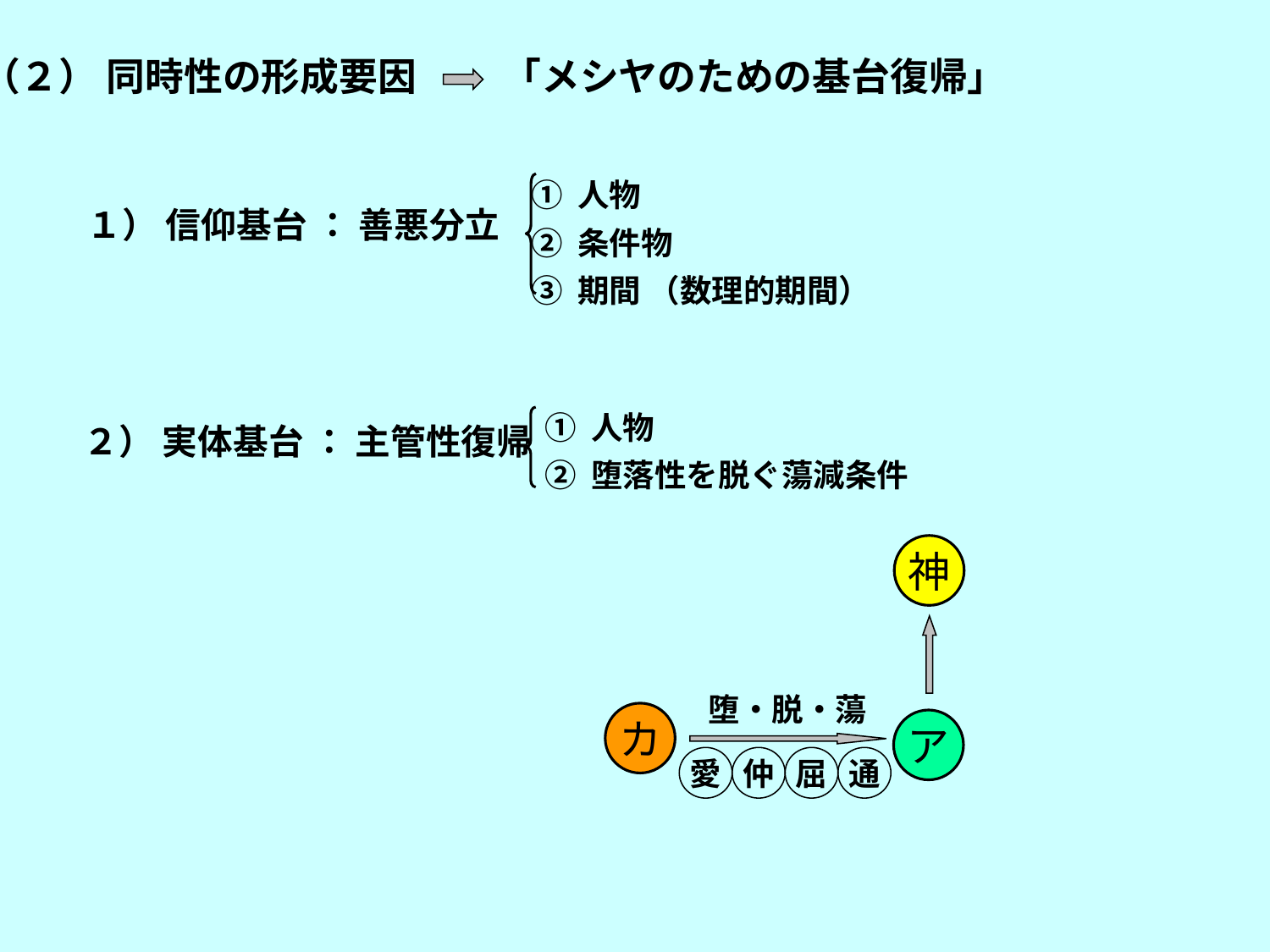

（２） 同時性の形成要因　　 「メシヤのための基台復帰」

① 人物
② 条件物
③ 期間 （数理的期間）

１） 信仰基台 ： 善悪分立
① 人物
② 堕落性を脱ぐ蕩減条件

２） 実体基台 ： 主管性復帰
神

堕・脱・蕩
カ
ア

愛
仲
屈
通